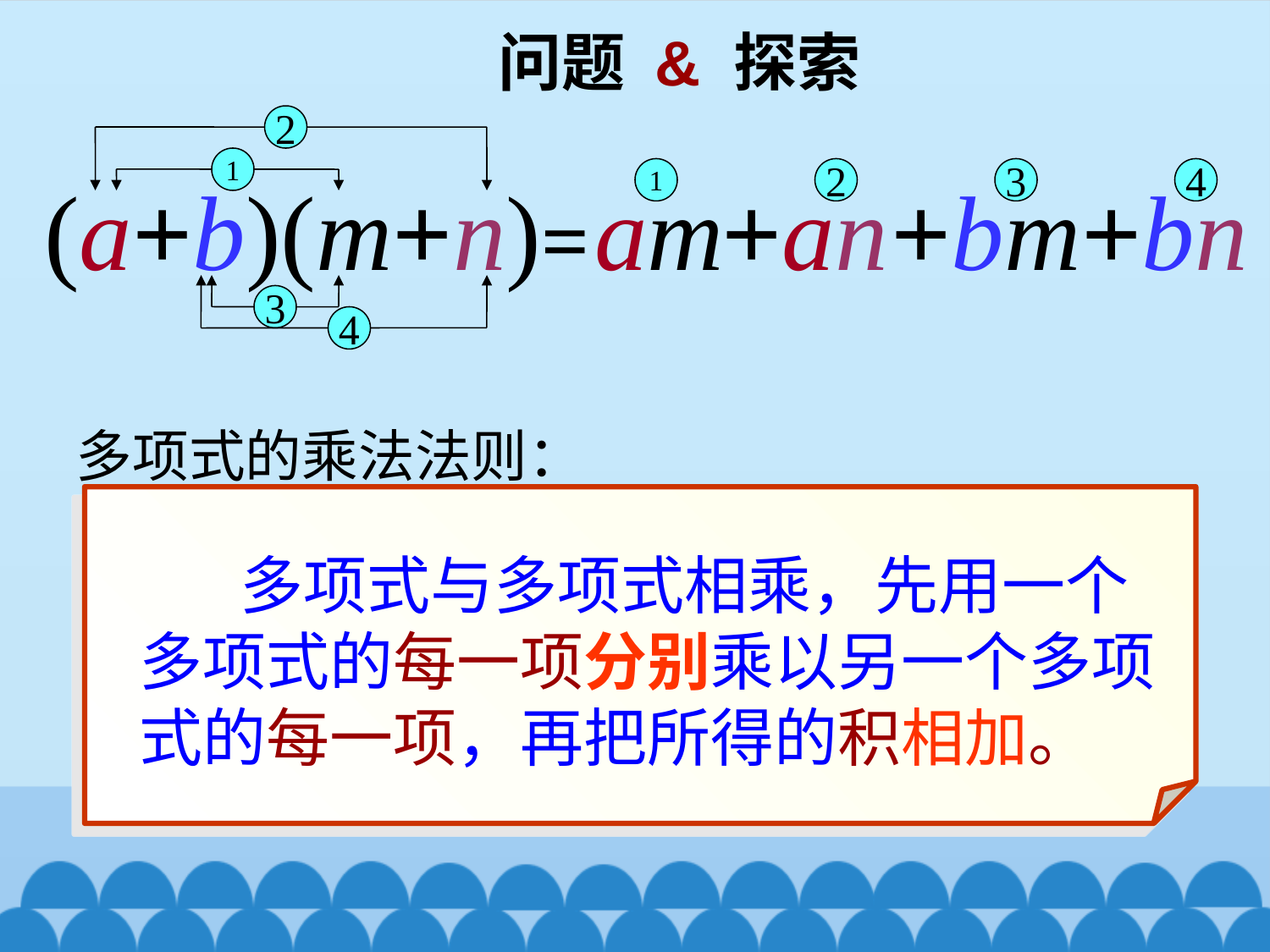

问题 & 探索
2

1

(a+b)(m+n)
am
1
+an
2
+bm
3
+bn
4
=

4

3

多项式的乘法法则：

      多项式与多项式相乘，先用一个多项式的每一项分别乘以另一个多项式的每一项，再把所得的积相加。